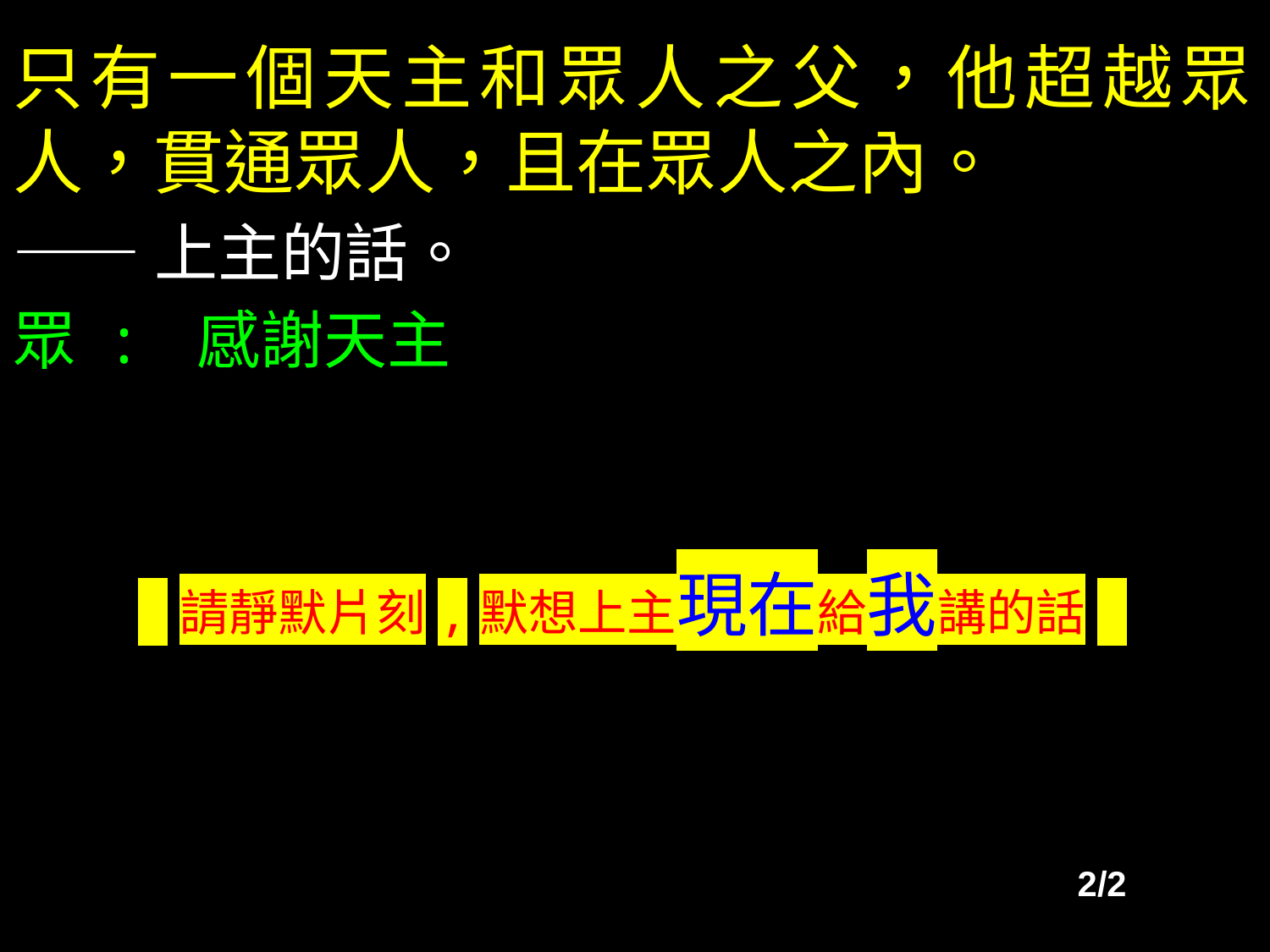

只有一個天主和眾人之父，他超越眾人，貫通眾人，且在眾人之內。
——上主的話。
眾 : 感謝天主

l請靜默片刻,默想上主現在給我講的話l

2/2